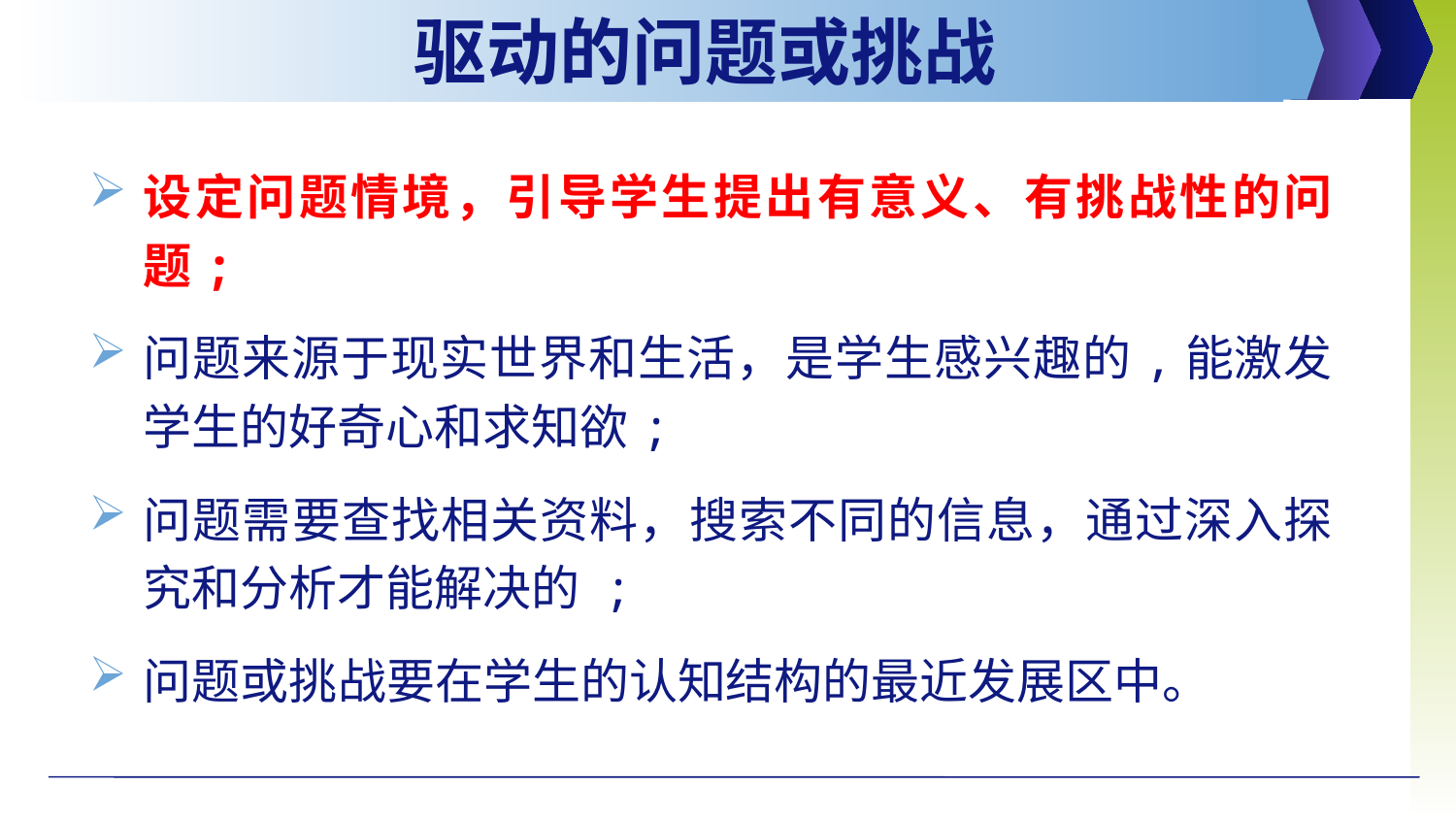

# 驱动的问题或挑战
设定问题情境，引导学生提出有意义、有挑战性的问题;
问题来源于现实世界和生活，是学生感兴趣的,能激发学生的好奇心和求知欲;
问题需要查找相关资料，搜索不同的信息，通过深入探究和分析才能解决的 ;
问题或挑战要在学生的认知结构的最近发展区中。